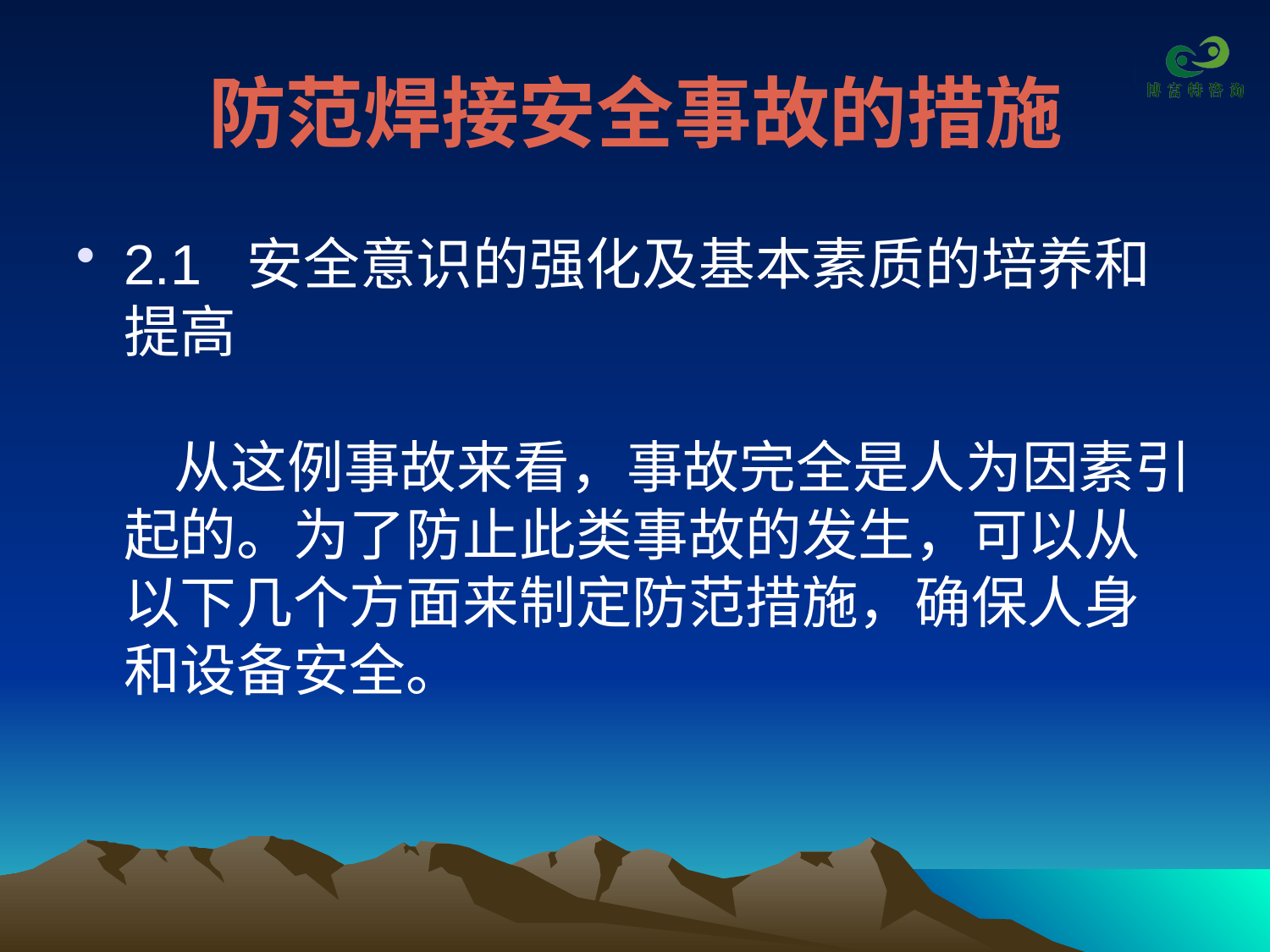

# 防范焊接安全事故的措施
2.1  安全意识的强化及基本素质的培养和提高  
    从这例事故来看，事故完全是人为因素引起的。为了防止此类事故的发生，可以从以下几个方面来制定防范措施，确保人身和设备安全。